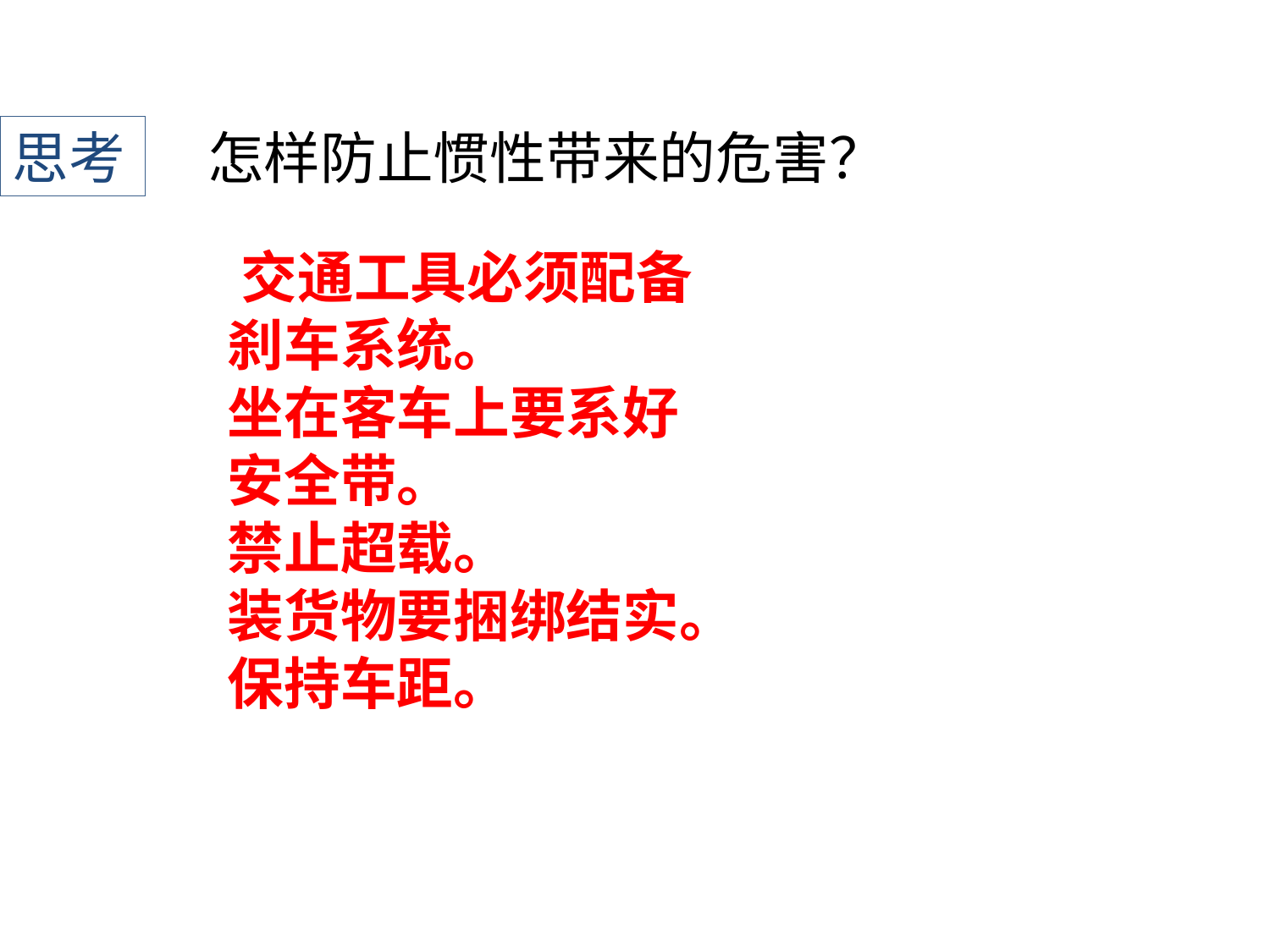

思考
怎样防止惯性带来的危害？
﻿交通工具必须配备刹车系统。
坐在客车上要系好安全带。
禁止超载。
装货物要捆绑结实。
保持车距。